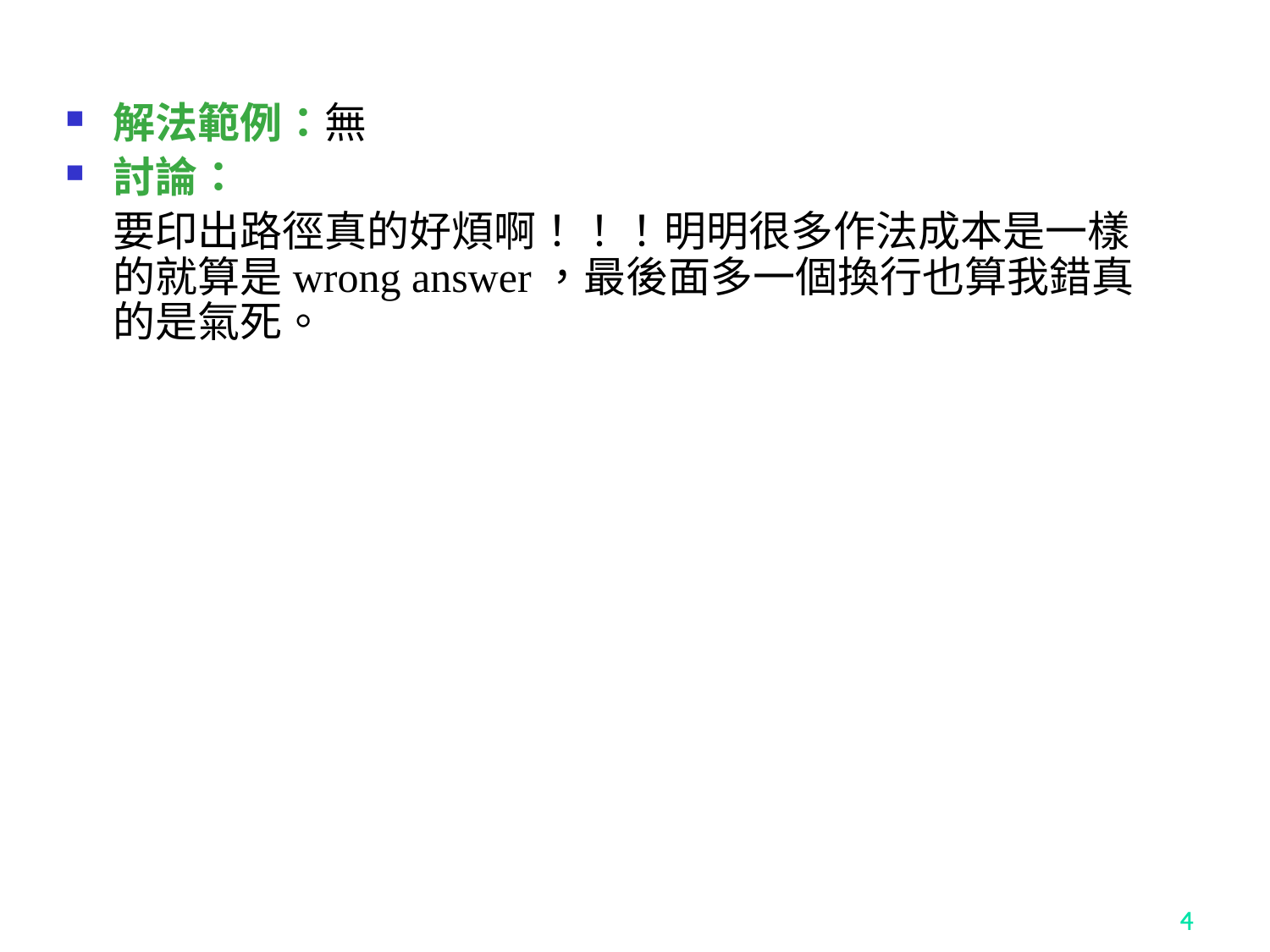

解法範例：無
討論：
	要印出路徑真的好煩啊！！！明明很多作法成本是一樣的就算是wrong answer，最後面多一個換行也算我錯真的是氣死。
4